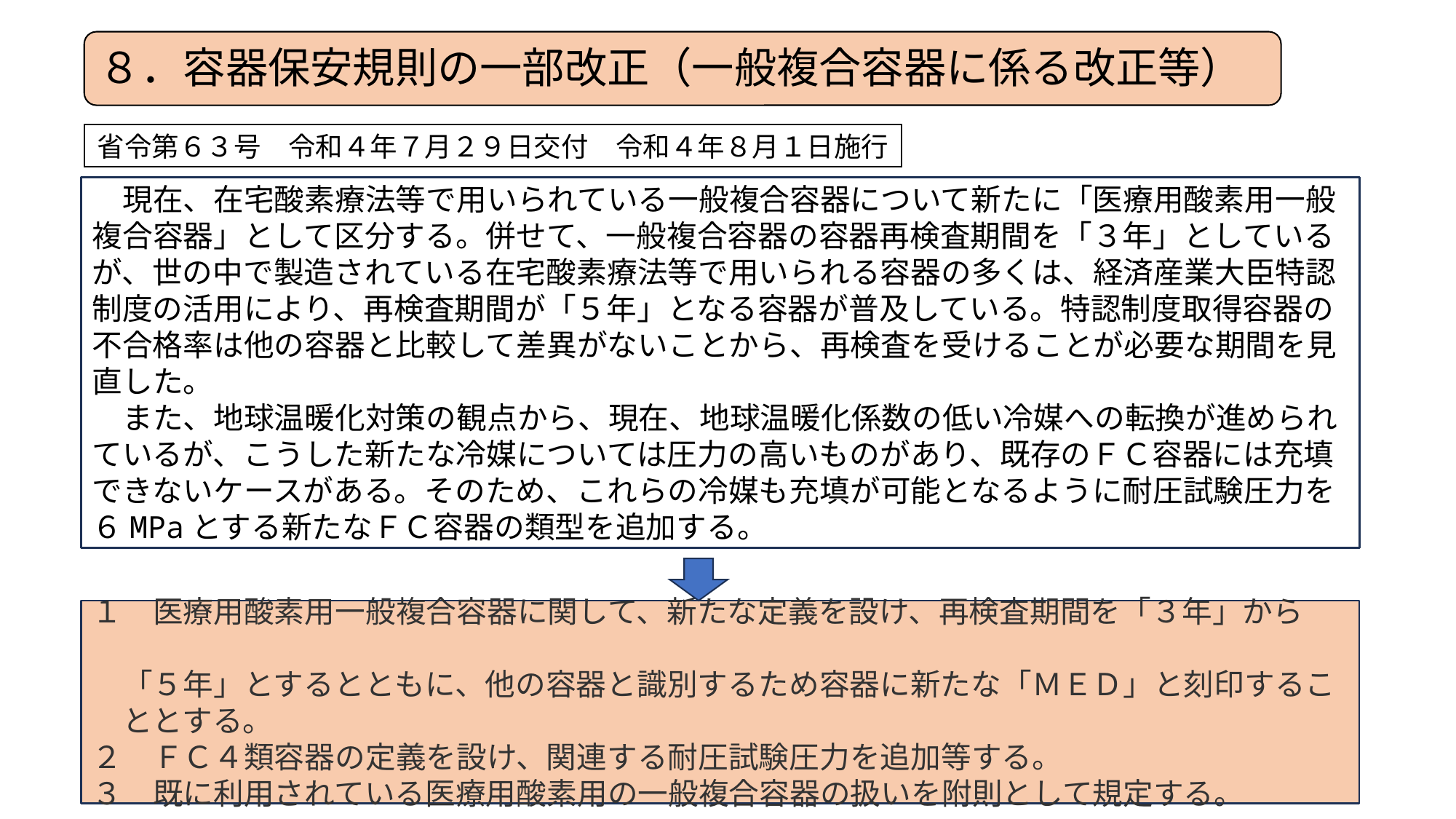

８．容器保安規則の一部改正（一般複合容器に係る改正等）
省令第６３号　令和４年７月２９日交付　令和４年８月１日施行
　現在、在宅酸素療法等で用いられている一般複合容器について新たに「医療用酸素用一般複合容器」として区分する。併せて、一般複合容器の容器再検査期間を「３年」としているが、世の中で製造されている在宅酸素療法等で用いられる容器の多くは、経済産業大臣特認制度の活用により、再検査期間が「５年」となる容器が普及している。特認制度取得容器の不合格率は他の容器と比較して差異がないことから、再検査を受けることが必要な期間を見直した。
　また、地球温暖化対策の観点から、現在、地球温暖化係数の低い冷媒への転換が進められているが、こうした新たな冷媒については圧力の高いものがあり、既存のＦＣ容器には充填できないケースがある。そのため、これらの冷媒も充填が可能となるように耐圧試験圧力を６MPaとする新たなＦＣ容器の類型を追加する。

１　医療用酸素用一般複合容器に関して、新たな定義を設け、再検査期間を「３年」から
　「５年」とするとともに、他の容器と識別するため容器に新たな「ＭＥＤ」と刻印するこ
　ととする。
２　ＦＣ４類容器の定義を設け、関連する耐圧試験圧力を追加等する。
３　既に利用されている医療用酸素用の一般複合容器の扱いを附則として規定する。